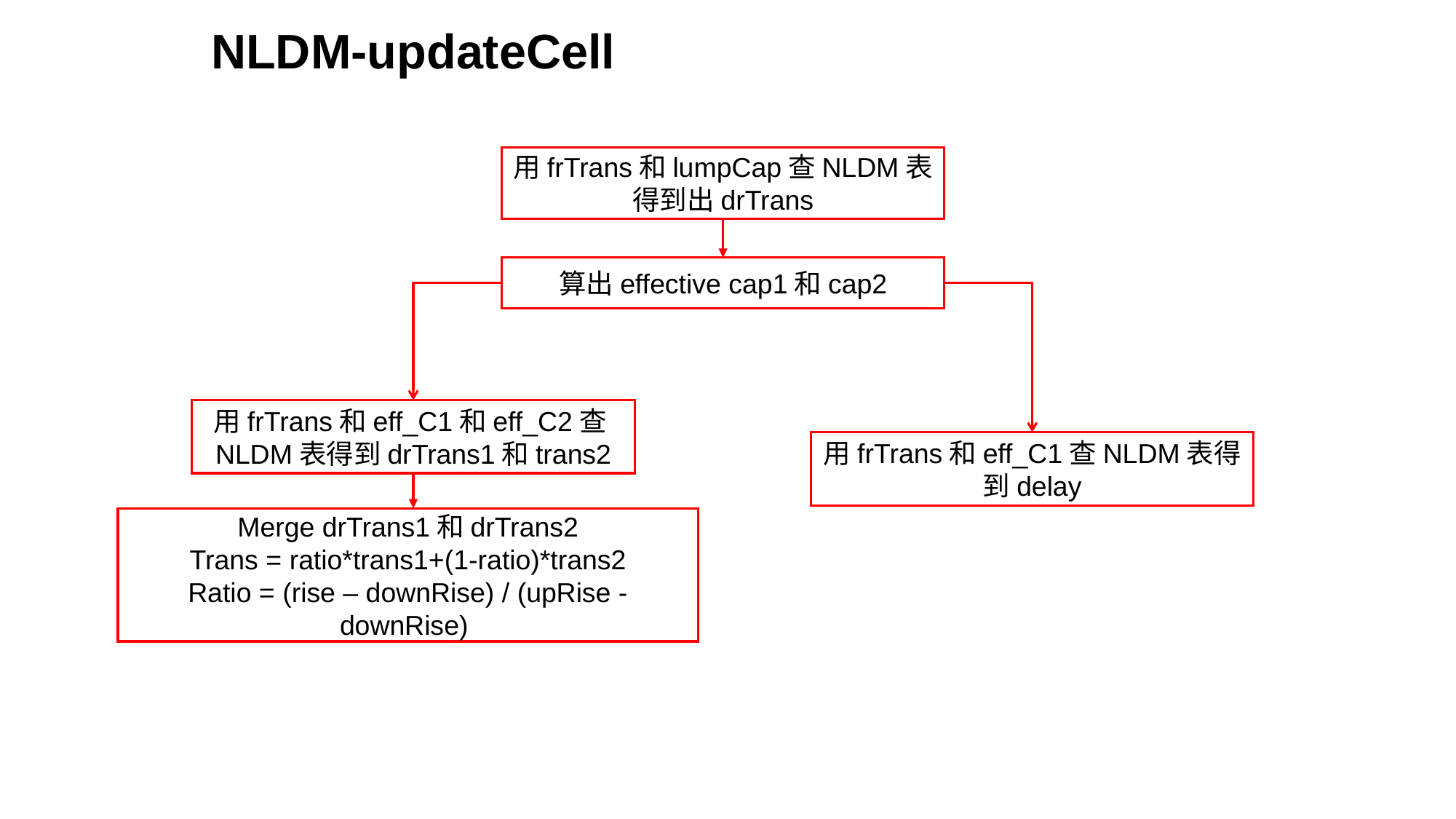

NLDM-updateCell
用frTrans和lumpCap查NLDM表得到出drTrans
算出effective cap1和cap2

用frTrans和eff_C1和eff_C2查NLDM表得到drTrans1和trans2
用frTrans和eff_C1查NLDM表得到delay
Merge drTrans1和drTrans2
Trans = ratio*trans1+(1-ratio)*trans2
Ratio = (rise – downRise) / (upRise - downRise)
7